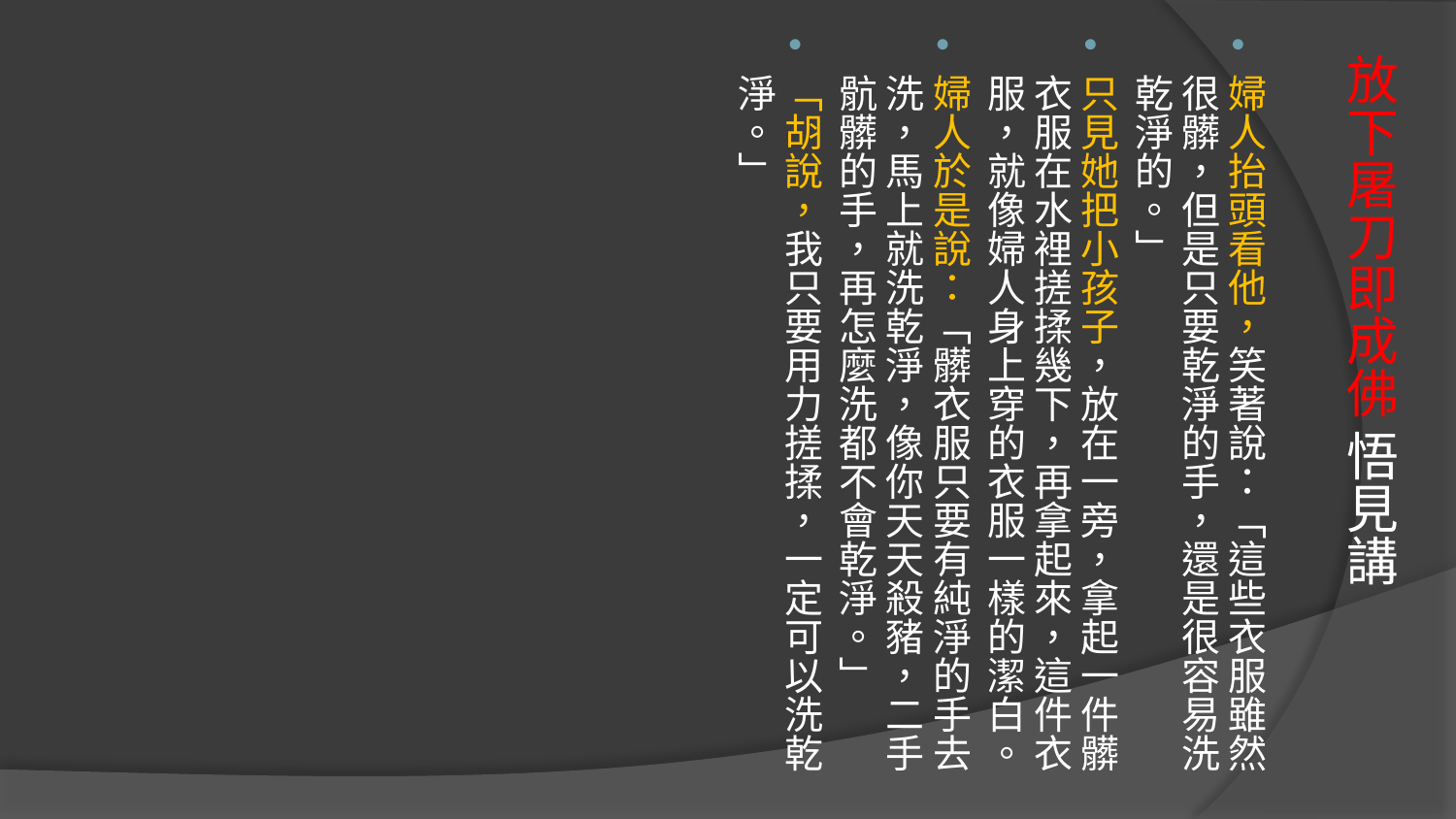

婦人抬頭看他，笑著說：「這些衣服雖然很髒，但是只要乾淨的手，還是很容易洗乾淨的。」
只見她把小孩子，放在一旁，拿起一件髒衣服在水裡搓揉幾下，再拿起來，這件衣服，就像婦人身上穿的衣服一樣的潔白。
婦人於是說：「髒衣服只要有純淨的手去洗，馬上就洗乾淨，像你天天殺豬，二手骯髒的手，再怎麼洗都不會乾淨。」
「胡說，我只要用力搓揉，一定可以洗乾淨。」

# 放下屠刀即成佛 悟見講